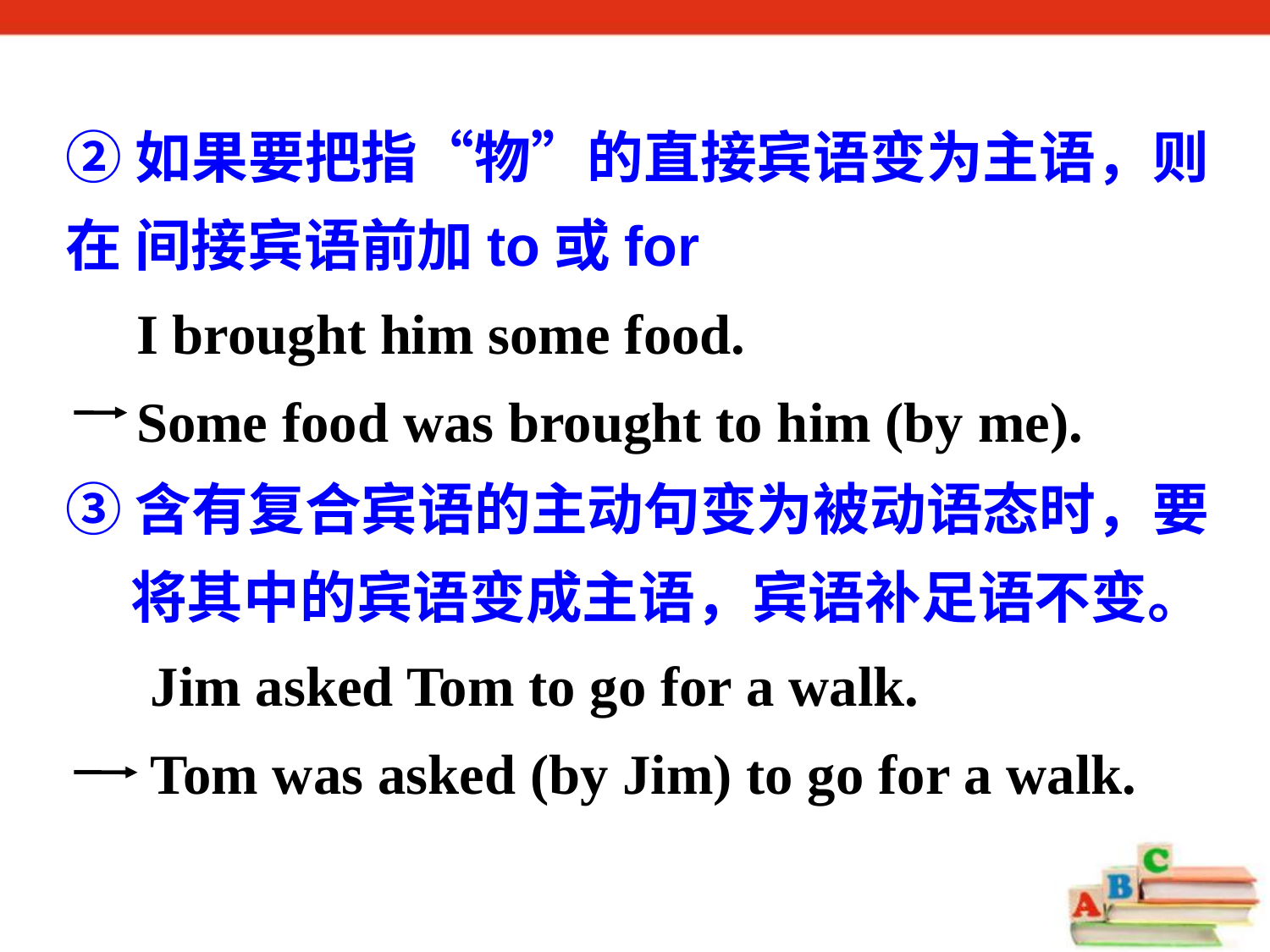

②如果要把指“物”的直接宾语变为主语，则在 间接宾语前加to或for
     I brought him some food.
     Some food was brought to him (by me).
③含有复合宾语的主动句变为被动语态时，要
    将其中的宾语变成主语，宾语补足语不变。
      Jim asked Tom to go for a walk.
      Tom was asked (by Jim) to go for a walk.